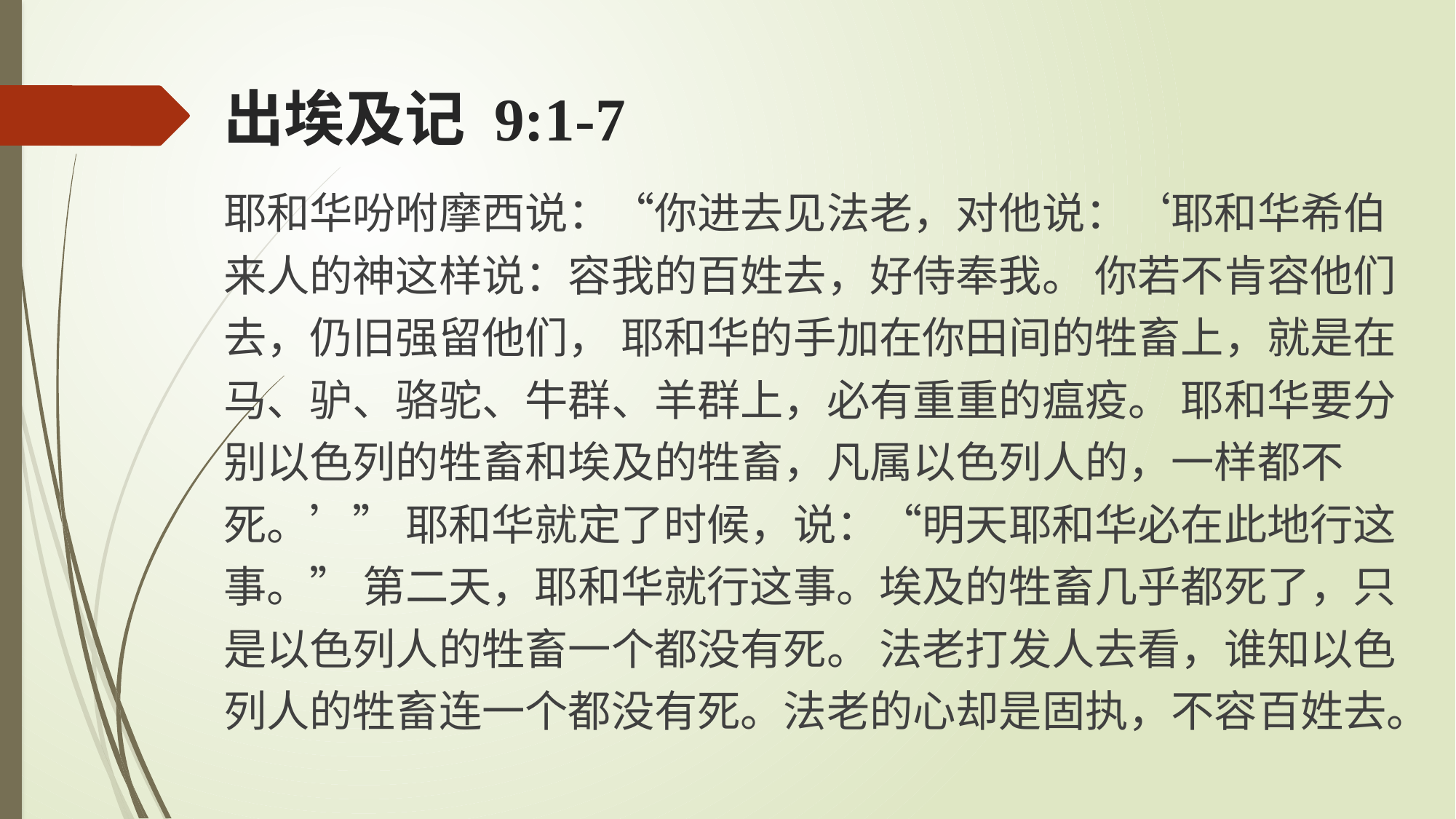

# 出埃及记 9:1-7
耶和华吩咐摩西说：“你进去见法老，对他说：‘耶和华希伯来人的神这样说：容我的百姓去，好侍奉我。 你若不肯容他们去，仍旧强留他们， 耶和华的手加在你田间的牲畜上，就是在马、驴、骆驼、牛群、羊群上，必有重重的瘟疫。 耶和华要分别以色列的牲畜和埃及的牲畜，凡属以色列人的，一样都不死。’” 耶和华就定了时候，说：“明天耶和华必在此地行这事。” 第二天，耶和华就行这事。埃及的牲畜几乎都死了，只是以色列人的牲畜一个都没有死。 法老打发人去看，谁知以色列人的牲畜连一个都没有死。法老的心却是固执，不容百姓去。